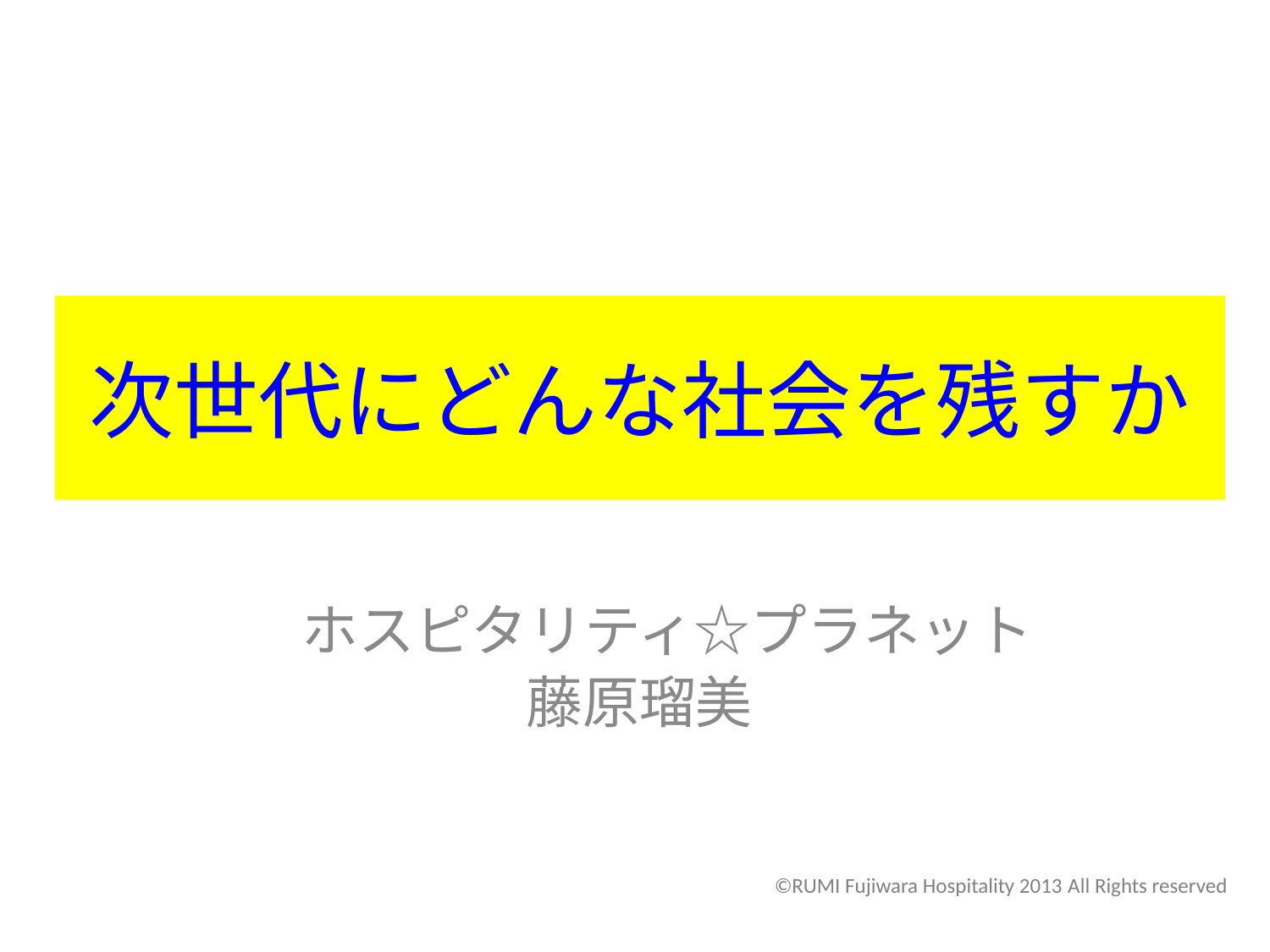

# 次世代にどんな社会を残すか
　ホスピタリティ☆プラネット
藤原瑠美
©RUMI Fujiwara Hospitality 2013 All Rights reserved